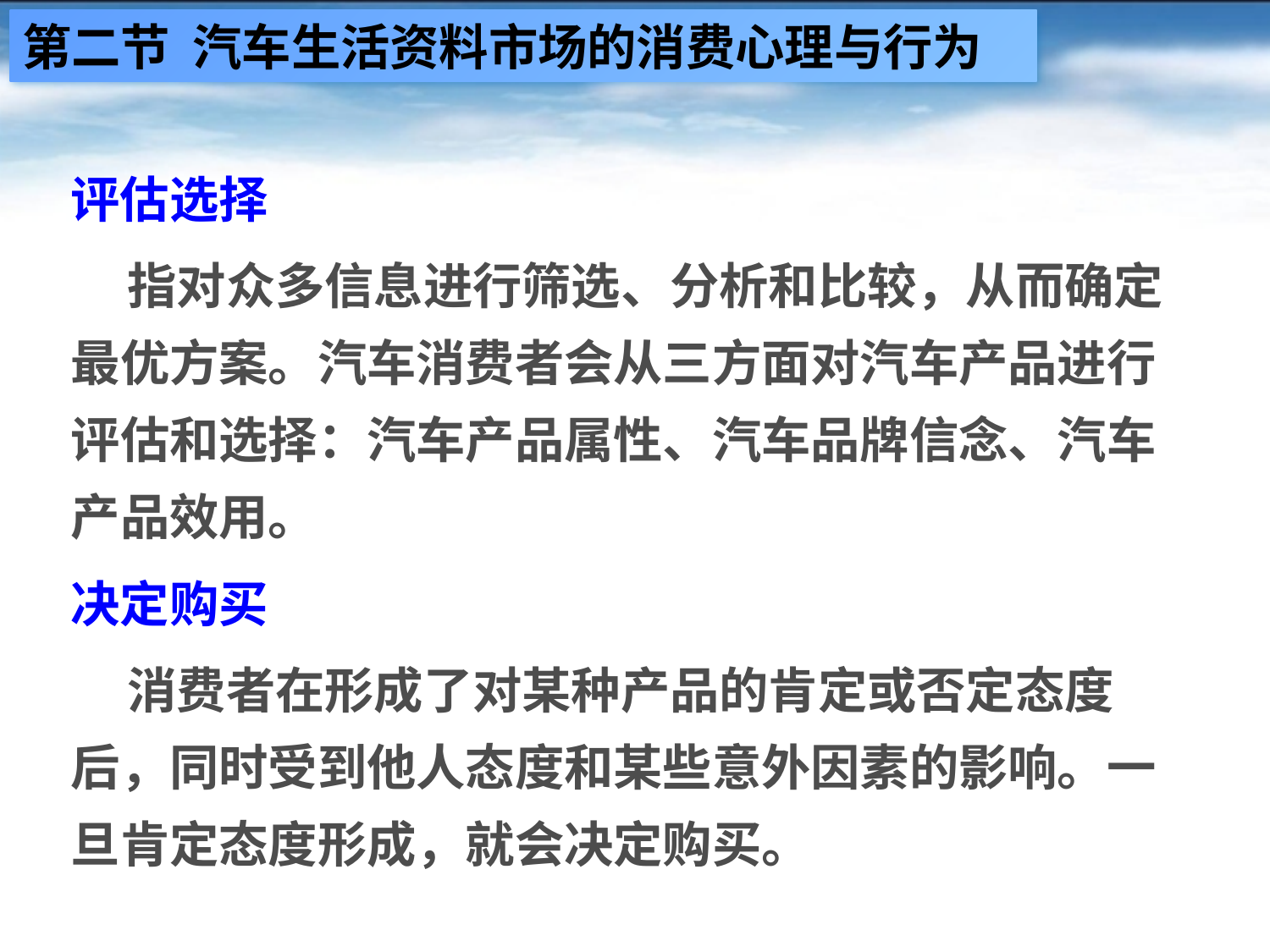

第二节  汽车生活资料市场的消费心理与行为
评估选择
    指对众多信息进行筛选、分析和比较，从而确定最优方案。汽车消费者会从三方面对汽车产品进行评估和选择：汽车产品属性、汽车品牌信念、汽车产品效用。
决定购买
    消费者在形成了对某种产品的肯定或否定态度后，同时受到他人态度和某些意外因素的影响。一旦肯定态度形成，就会决定购买。